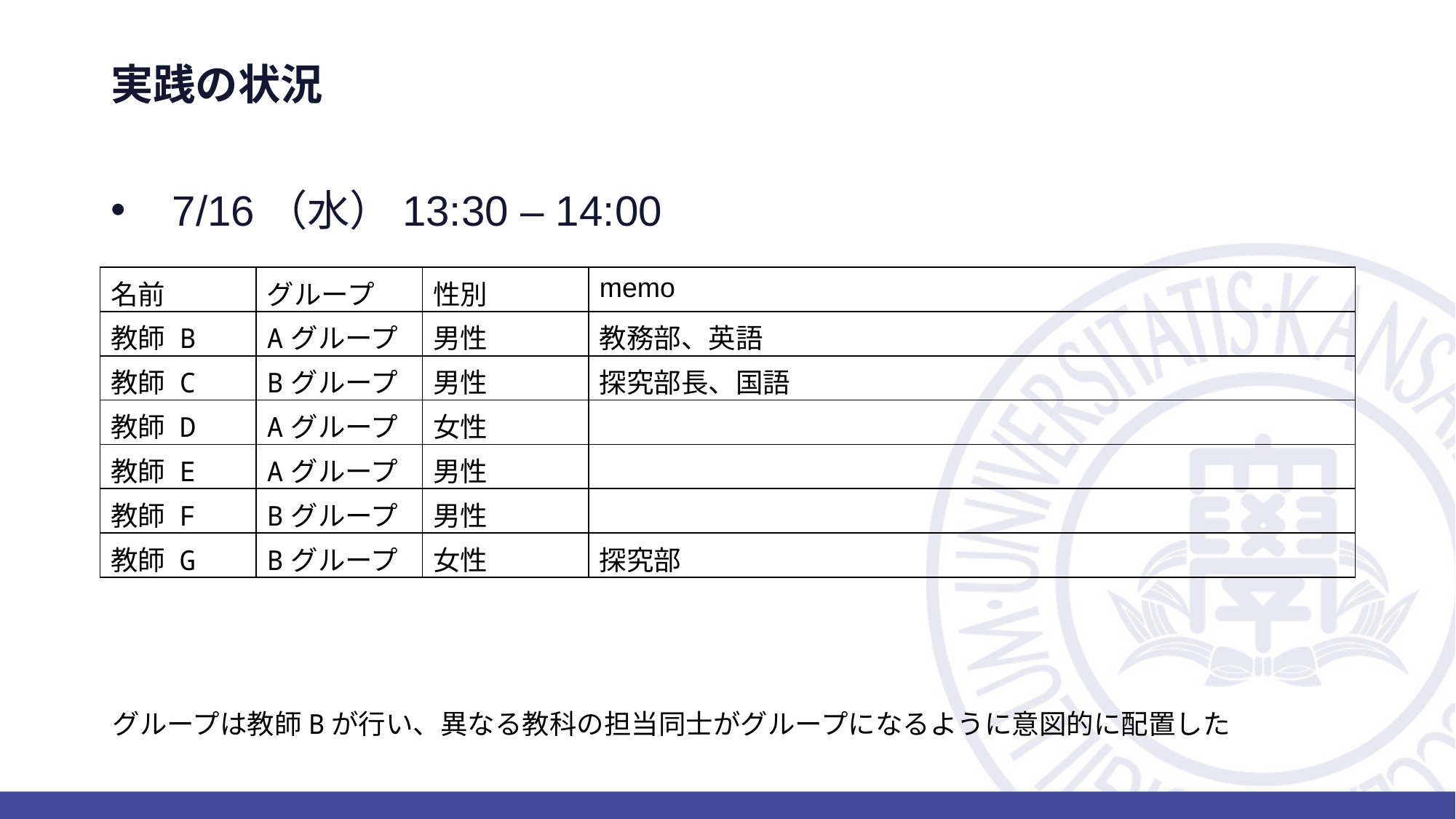

# 実践の状況
7/16（水）13:30 – 14:00
| 名前 | グループ | 性別 | memo |
| --- | --- | --- | --- |
| 教師 B | Aグループ | 男性 | 教務部、英語 |
| 教師 C | Bグループ | 男性 | 探究部長、国語 |
| 教師 D | Aグループ | 女性 |  |
| 教師 E | Aグループ | 男性 |  |
| 教師 F | Bグループ | 男性 |  |
| 教師 G | Bグループ | 女性 | 探究部 |
グループは教師Bが行い、異なる教科の担当同士がグループになるように意図的に配置した